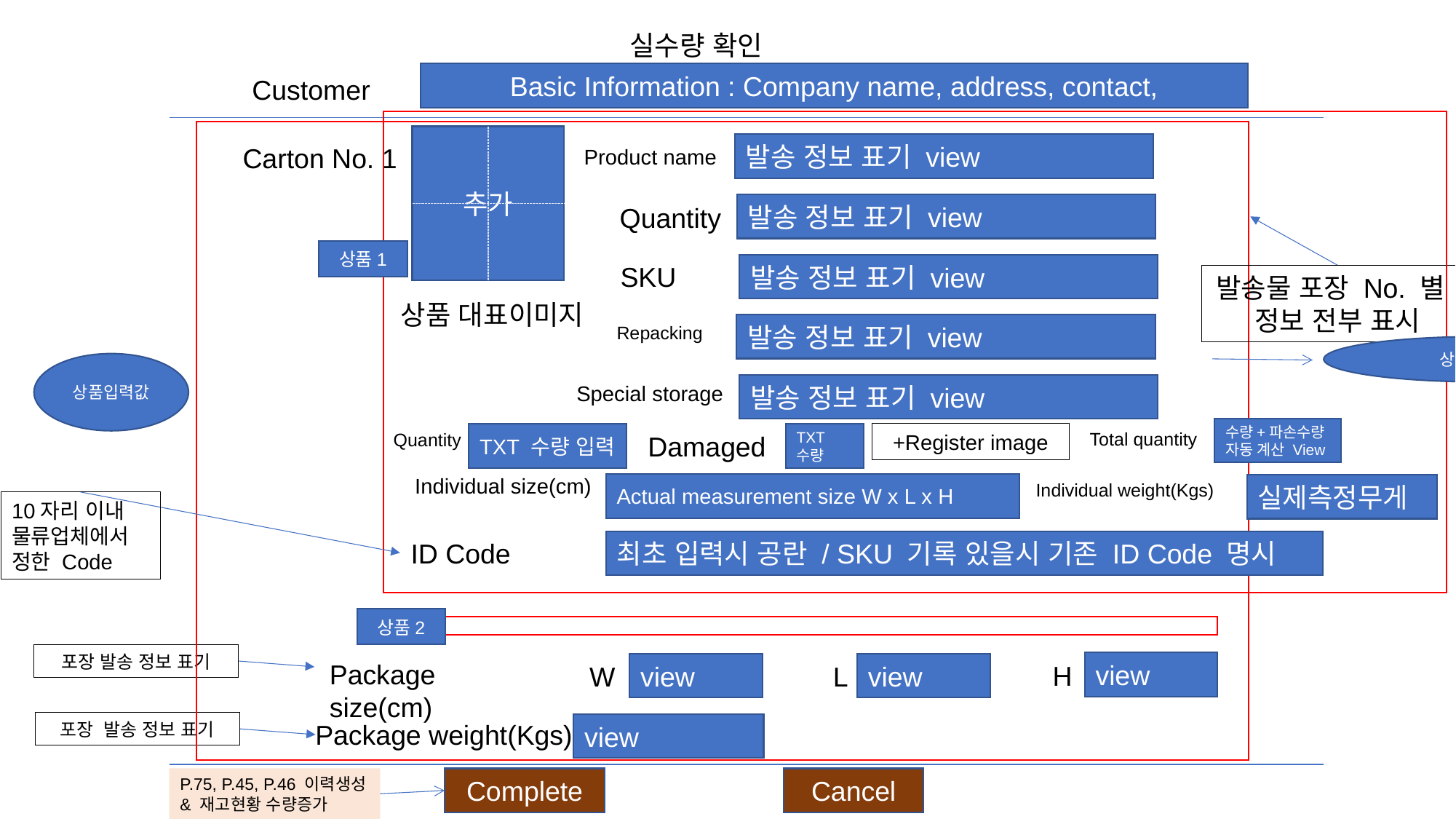

실수량 확인
Basic Information : Company name, address, contact,
Customer

추가
발송 정보 표기 view
Carton No. 1
Product name
발송 정보 표기 view
Quantity
상품1
SKU
발송 정보 표기 view
발송물 포장 No. 별
 정보 전부 표시
상품 대표이미지
발송 정보 표기 view
Repacking
상품 입력값
상품입력값
발송 정보 표기 view
Special storage
수량+파손수량
자동 계산 View
Total quantity
Quantity
+Register image
TXT 수량 입력
Damaged
TXT수량
Individual size(cm)
Individual weight(Kgs)
Actual measurement size W x L x H
실제측정무게
10자리 이내
물류업체에서
정한 Code
ID Code
최초 입력시 공란 / SKU 기록 있을시 기존 ID Code 명시
상품2

포장 발송 정보 표기
Package size(cm)
view
H
view
view
W
L
포장  발송 정보 표기
Package weight(Kgs)
view
P.75, P.45, P.46 이력생성 & 재고현황 수량증가
Complete
Cancel